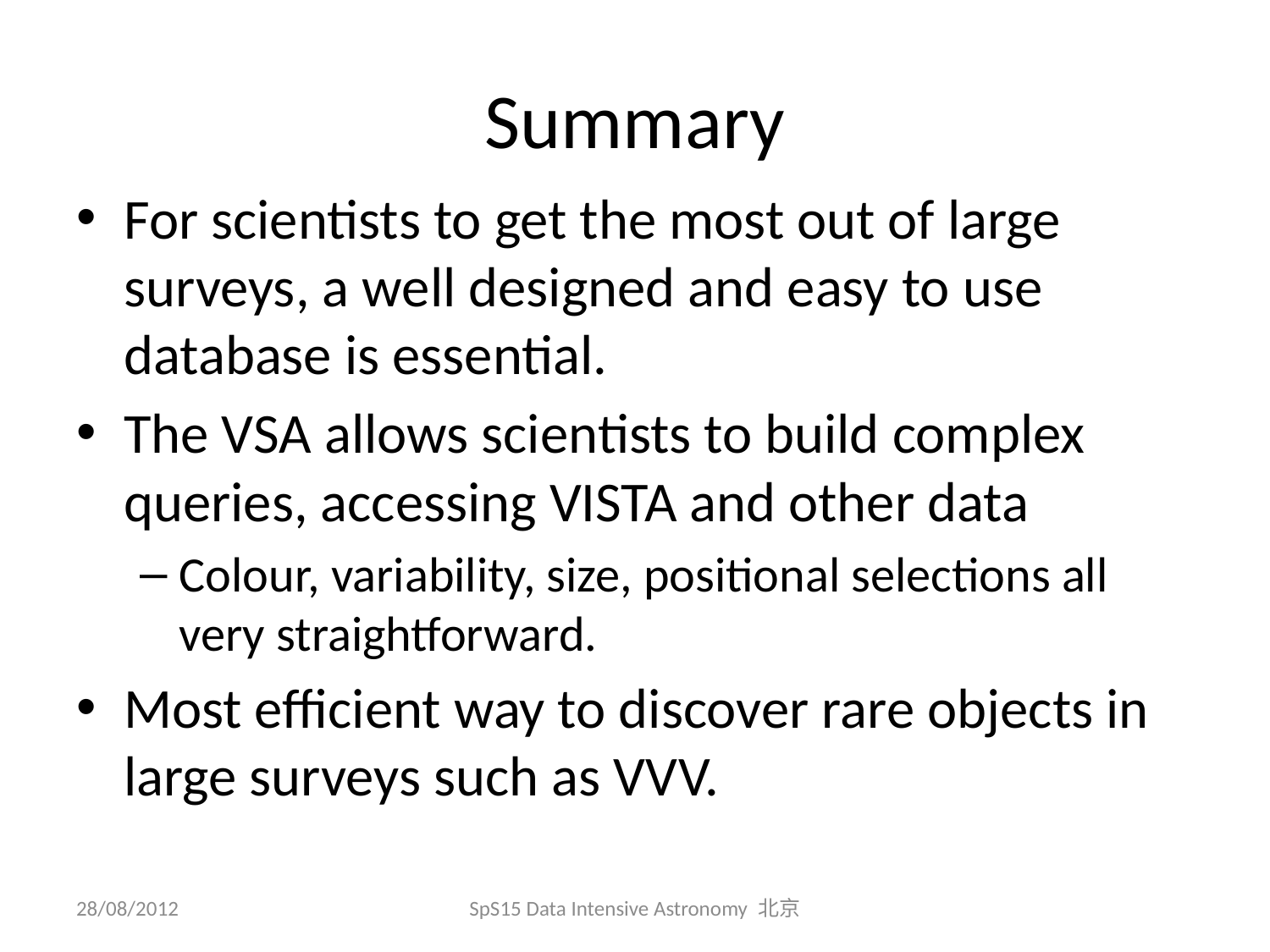

# Summary
For scientists to get the most out of large surveys, a well designed and easy to use database is essential.
The VSA allows scientists to build complex queries, accessing VISTA and other data
Colour, variability, size, positional selections all very straightforward.
Most efficient way to discover rare objects in large surveys such as VVV.

28/08/2012
SpS15 Data Intensive Astronomy 北京